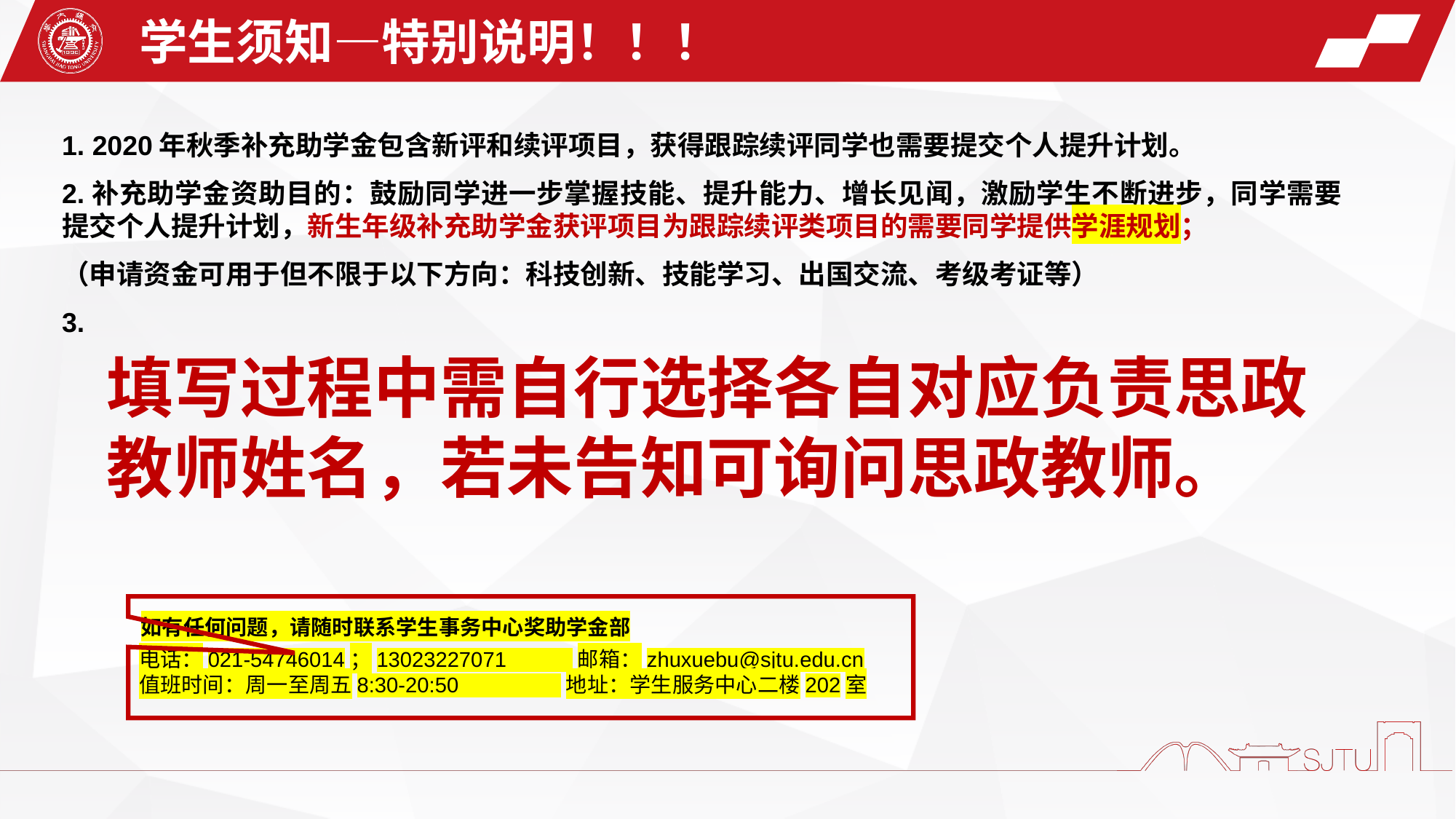

学生须知—特别说明！！！
1. 2020年秋季补充助学金包含新评和续评项目，获得跟踪续评同学也需要提交个人提升计划。
2.补充助学金资助目的：鼓励同学进一步掌握技能、提升能力、增长见闻，激励学生不断进步，同学需要提交个人提升计划，新生年级补充助学金获评项目为跟踪续评类项目的需要同学提供学涯规划；
（申请资金可用于但不限于以下方向：科技创新、技能学习、出国交流、考级考证等）
3.
填写过程中需自行选择各自对应负责思政教师姓名，若未告知可询问思政教师。

如有任何问题，请随时联系学生事务中心奖助学金部
电话：021-54746014；13023227071           邮箱：zhuxuebu@sjtu.edu.cn
值班时间：周一至周五8:30-20:50                 地址：学生服务中心二楼202室